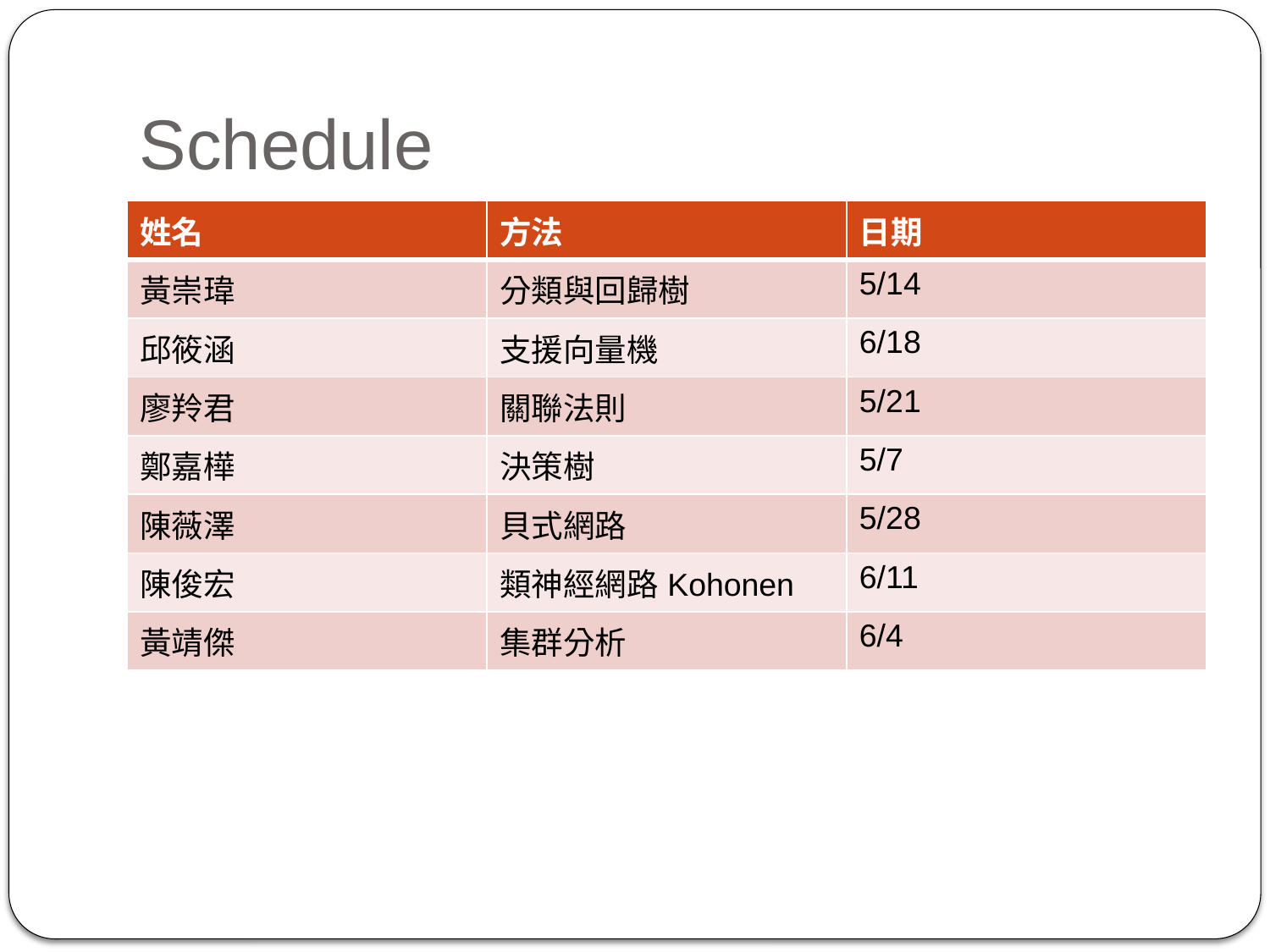

# Schedule
| 姓名 | 方法 | 日期 |
| --- | --- | --- |
| 黃崇瑋 | 分類與回歸樹 | 5/14 |
| 邱筱涵 | 支援向量機 | 6/18 |
| 廖羚君 | 關聯法則 | 5/21 |
| 鄭嘉樺 | 決策樹 | 5/7 |
| 陳薇澤 | 貝式網路 | 5/28 |
| 陳俊宏 | 類神經網路Kohonen | 6/11 |
| 黃靖傑 | 集群分析 | 6/4 |